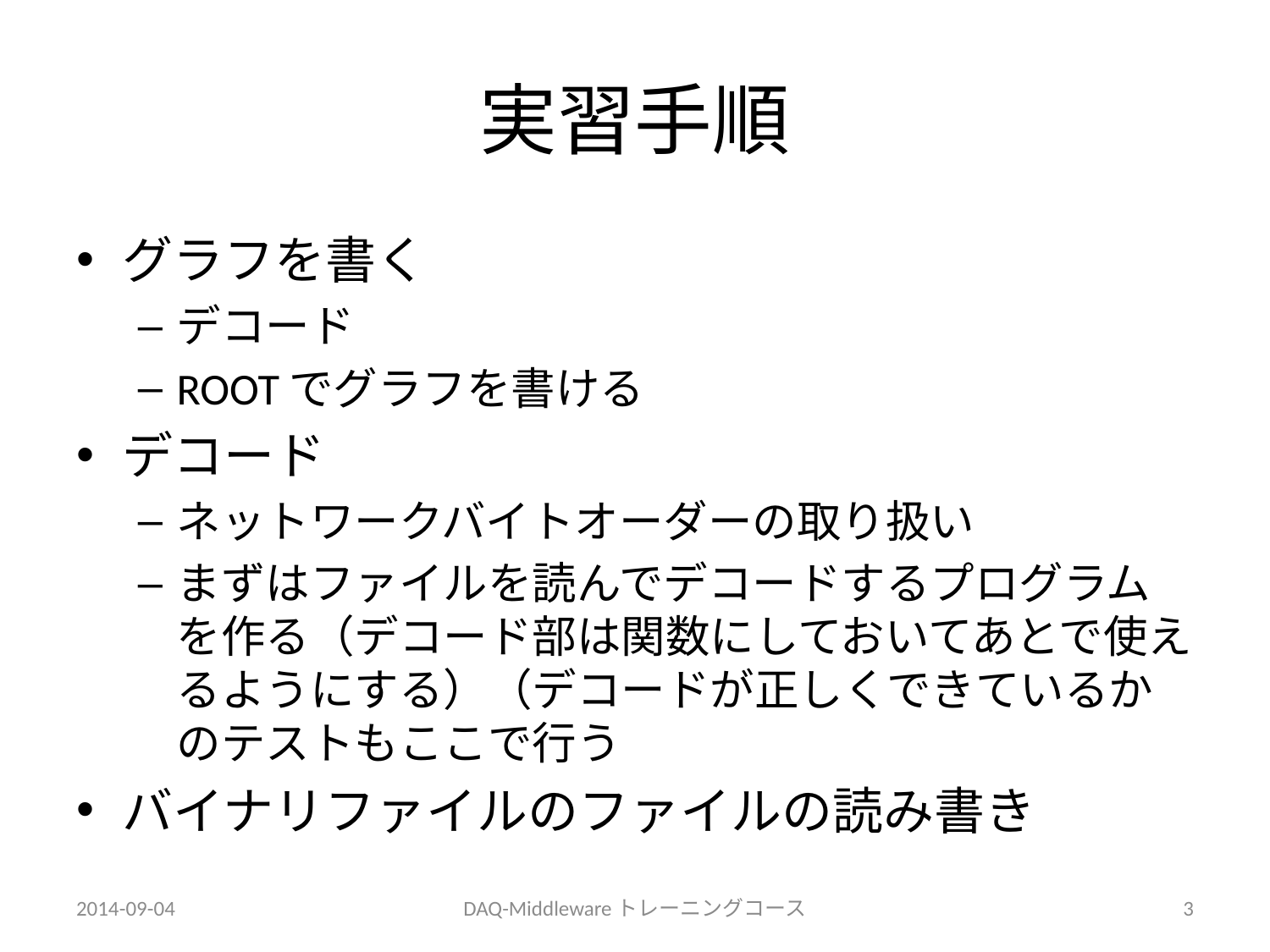

# 実習手順
グラフを書く
デコード
ROOTでグラフを書ける
デコード
ネットワークバイトオーダーの取り扱い
まずはファイルを読んでデコードするプログラムを作る（デコード部は関数にしておいてあとで使えるようにする）（デコードが正しくできているかのテストもここで行う
バイナリファイルのファイルの読み書き

2014-09-04
DAQ-Middlewareトレーニングコース
3